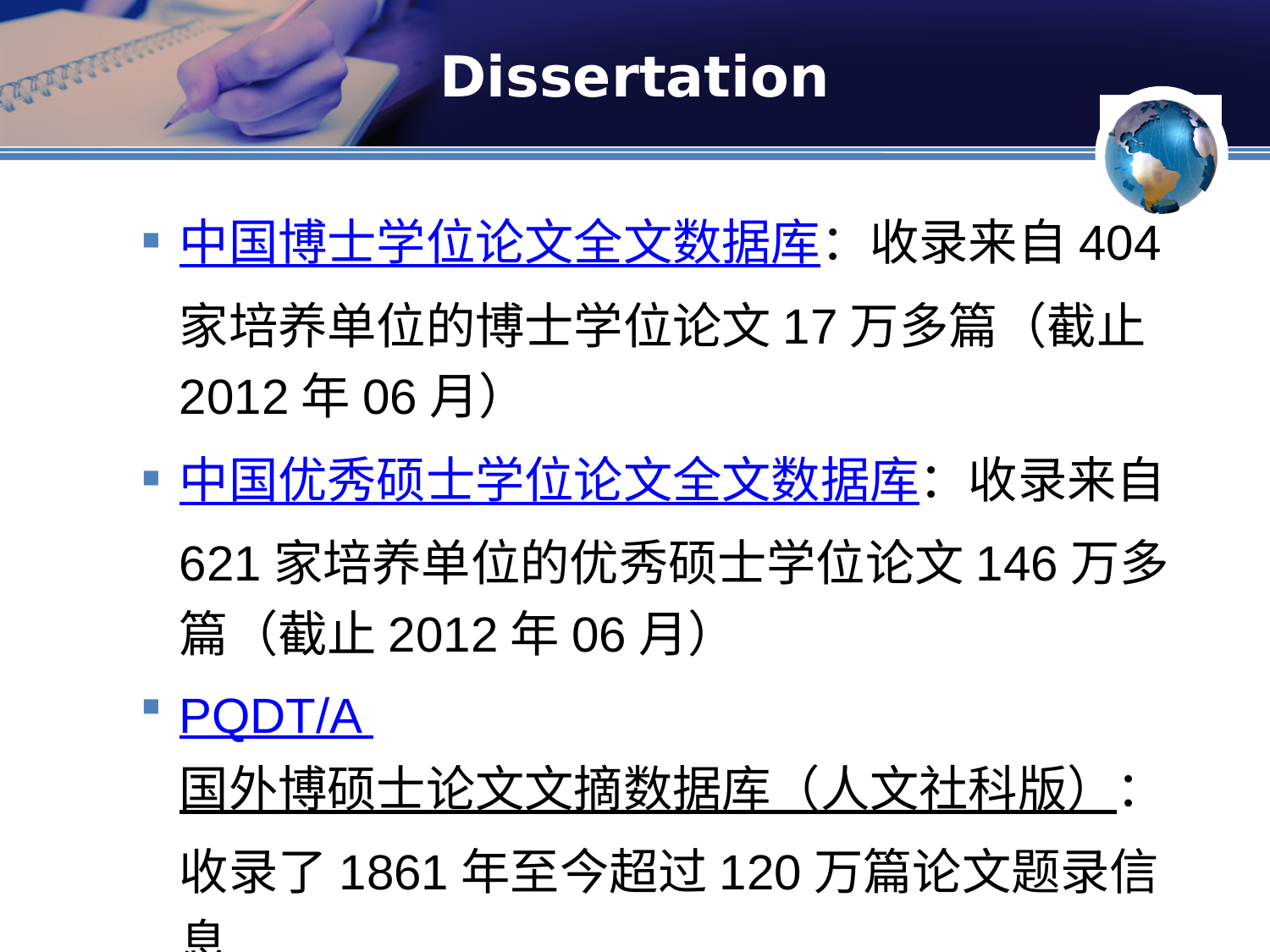

# Dissertation
中国博士学位论文全文数据库：收录来自404家培养单位的博士学位论文17万多篇（截止2012年06月）
中国优秀硕士学位论文全文数据库：收录来自621家培养单位的优秀硕士学位论文146万多篇（截止2012年06月）
PQDT/A 国外博硕士论文文摘数据库（人文社科版）：收录了1861年至今超过120万篇论文题录信息